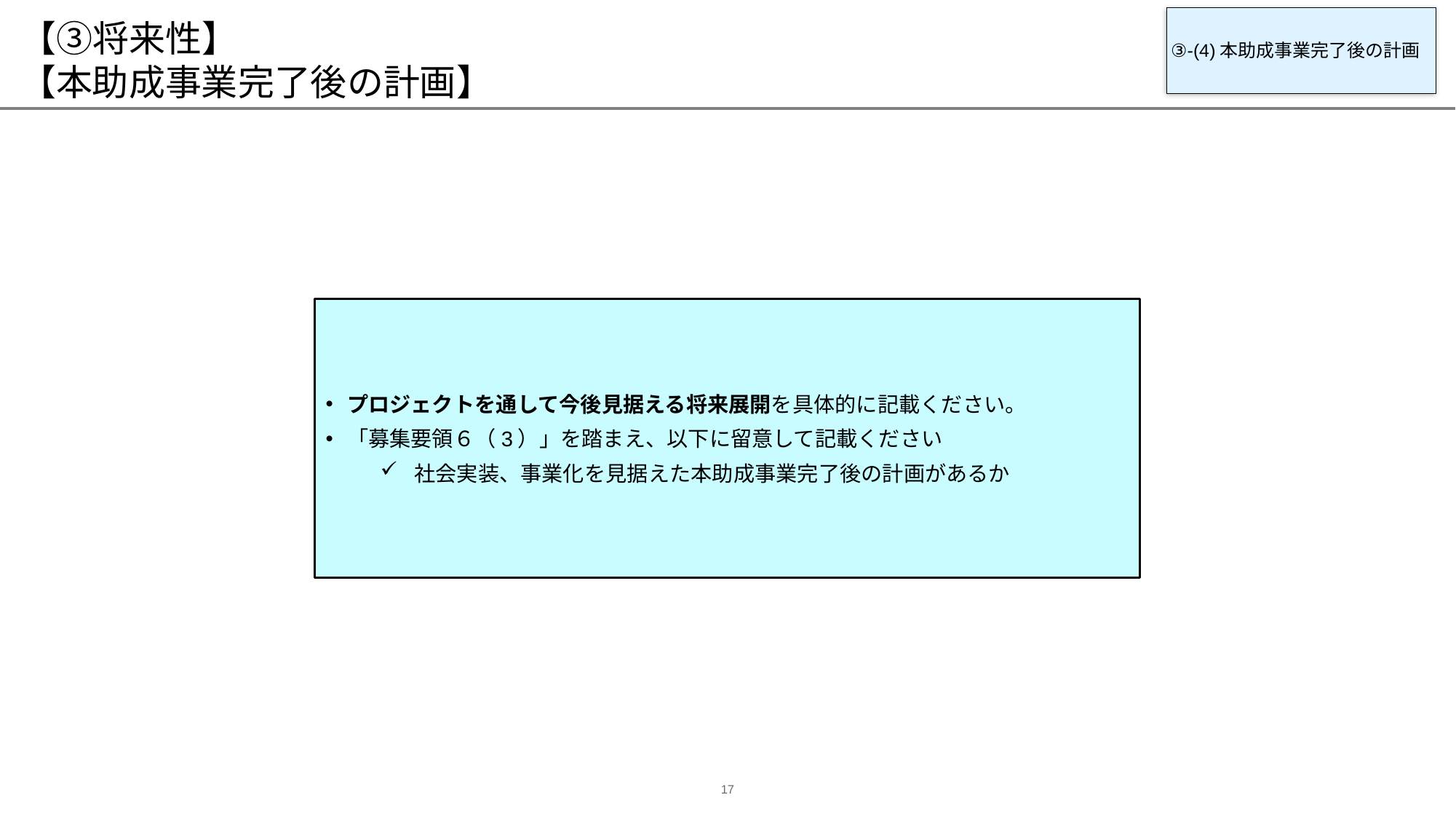

# 【③将来性】 【本助成事業完了後の計画】
③‐(4)本助成事業完了後の計画

プロジェクトを通して今後見据える将来展開を具体的に記載ください。
「募集要領６（3）」を踏まえ、以下に留意して記載ください
社会実装、事業化を見据えた本助成事業完了後の計画があるか